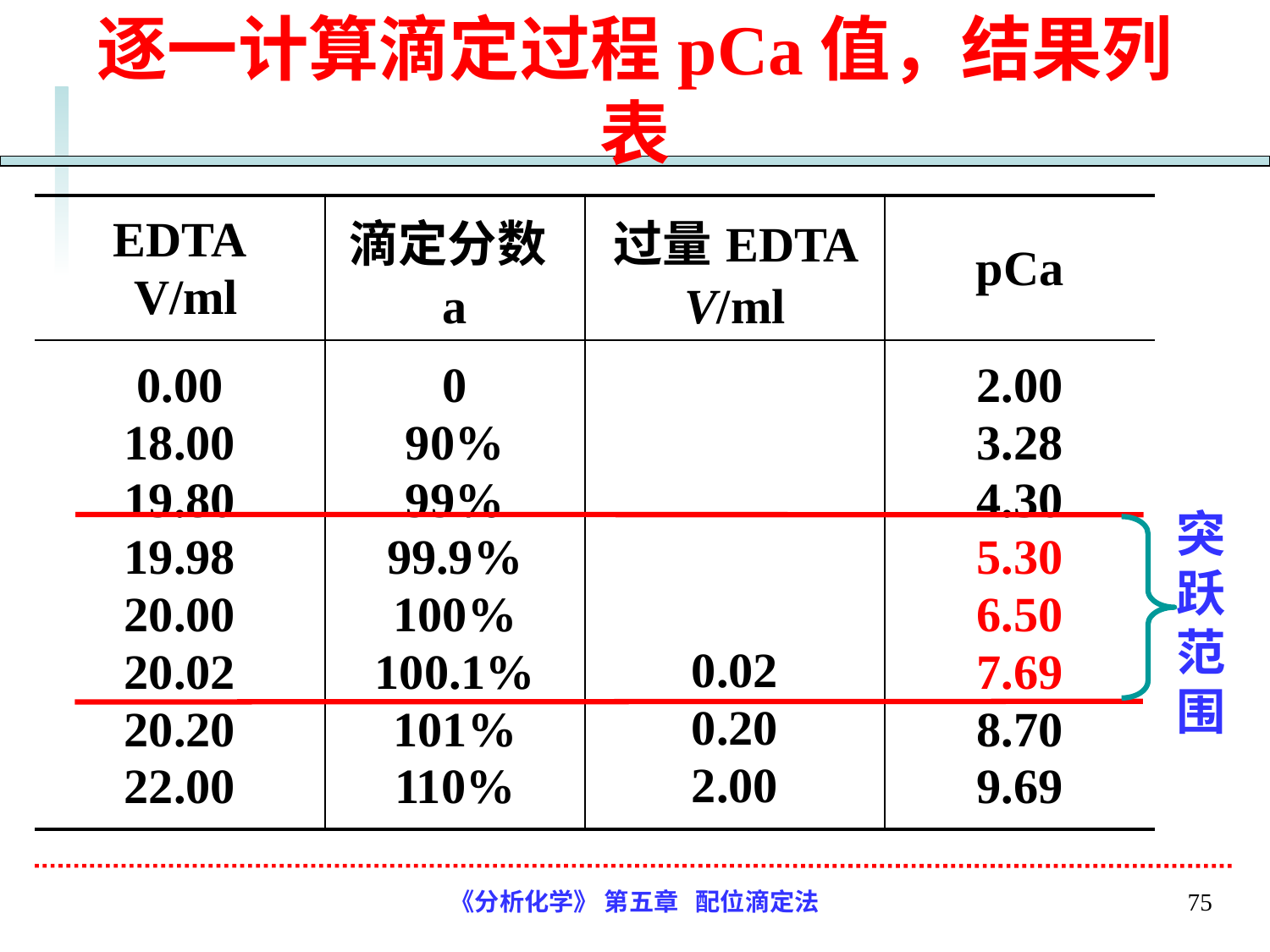

# 逐一计算滴定过程pCa值，结果列表
| EDTA V/ml | 滴定分数a | 过量EDTA V/ml | pCa |
| --- | --- | --- | --- |
| 0.00 18.00 19.80 19.98 20.00 20.02 20.20 22.00 | 0 90% 99% 99.9% 100% 100.1% 101% 110% | 0.02 0.20 2.00 | 2.00 3.28 4.30 5.30 6.50 7.69 8.70 9.69 |
突跃范围

《分析化学》 第五章   配位滴定法
75